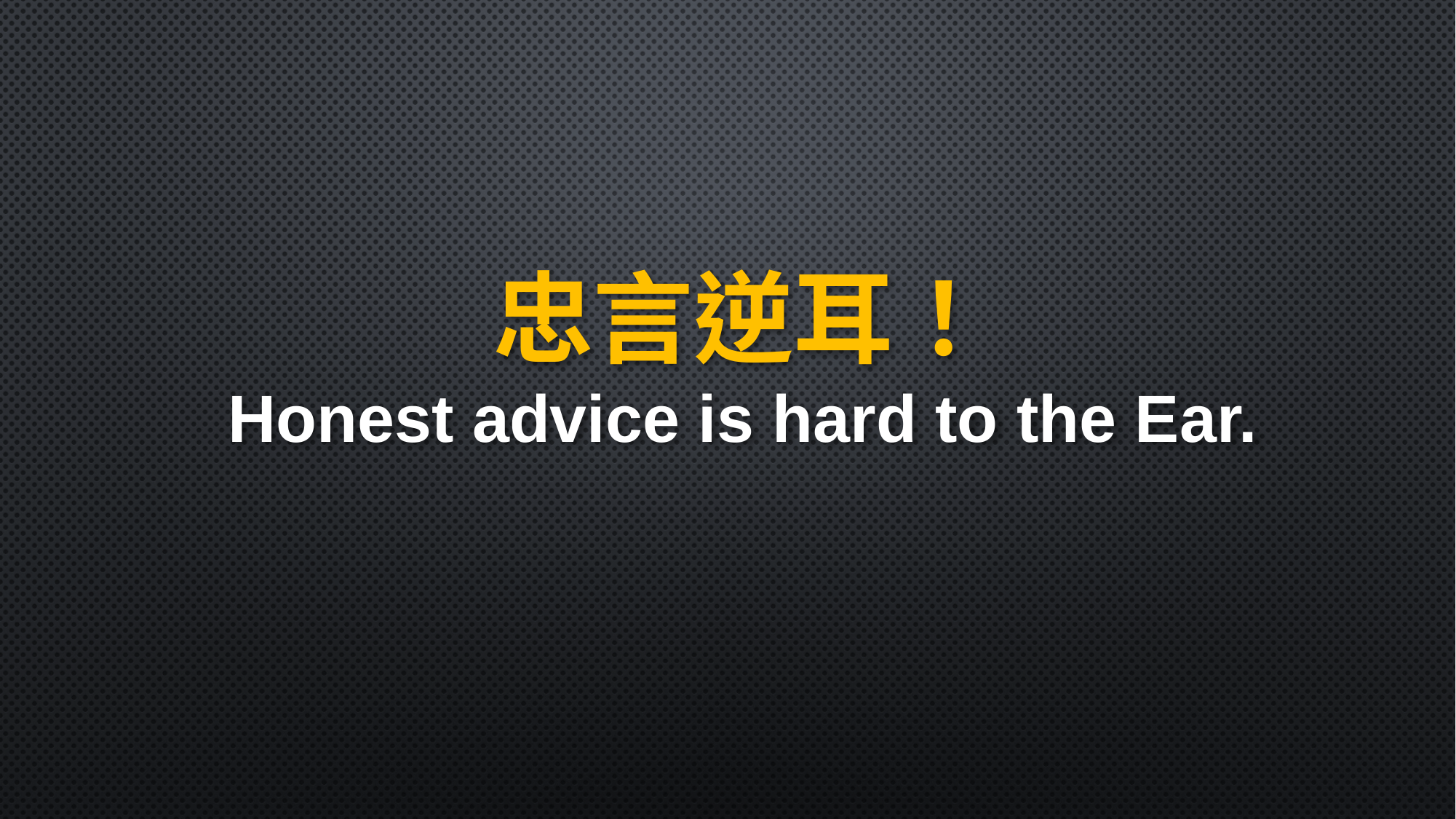

忠言逆耳！
Honest advice is hard to the Ear.